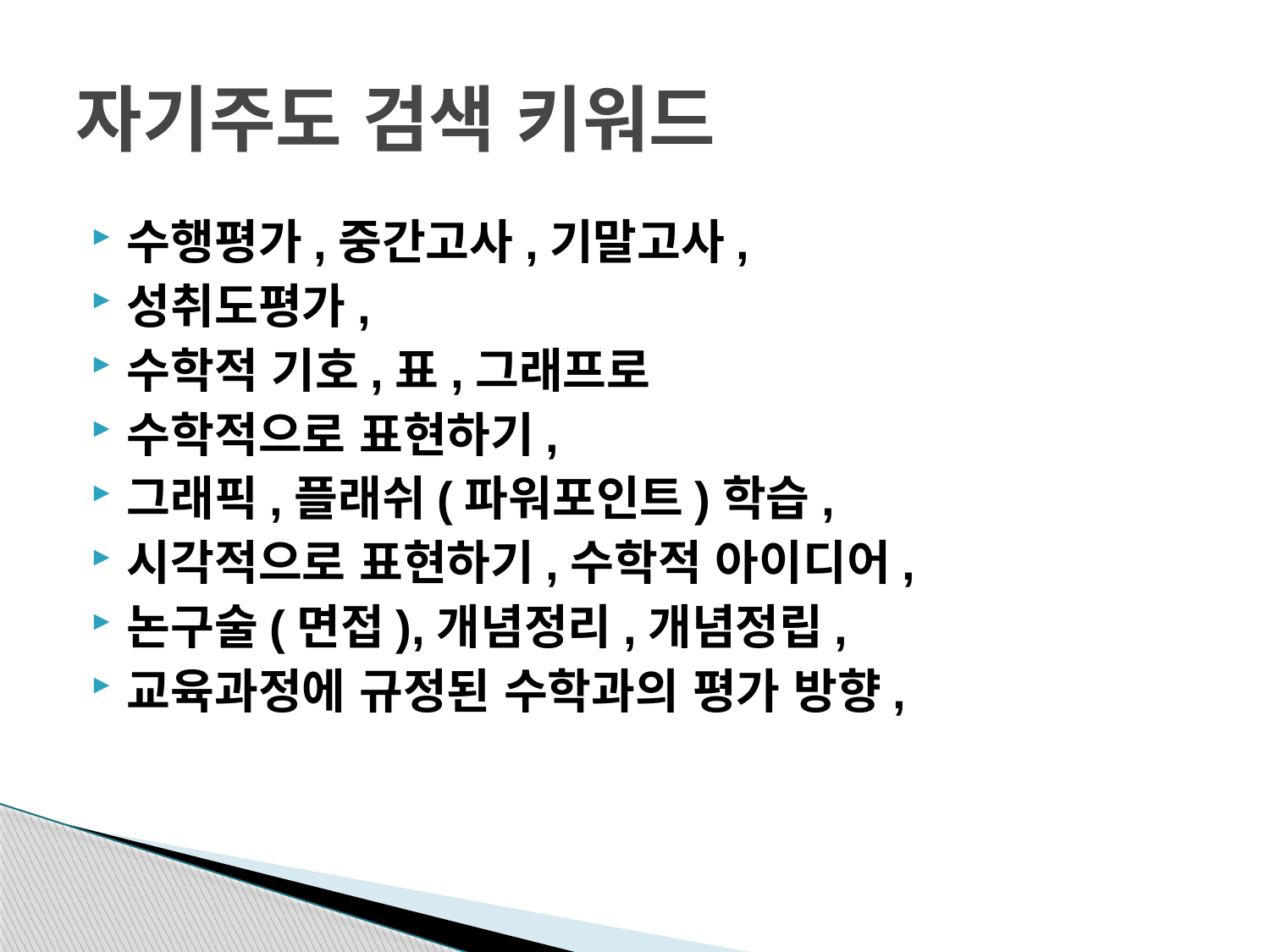

# 자기주도 검색 키워드
수행평가,중간고사,기말고사,
성취도평가,
수학적 기호,표,그래프로
수학적으로 표현하기,
그래픽,플래쉬(파워포인트)학습,
시각적으로 표현하기,수학적 아이디어,
논구술(면접),개념정리,개념정립,
교육과정에 규정된 수학과의 평가 방향,